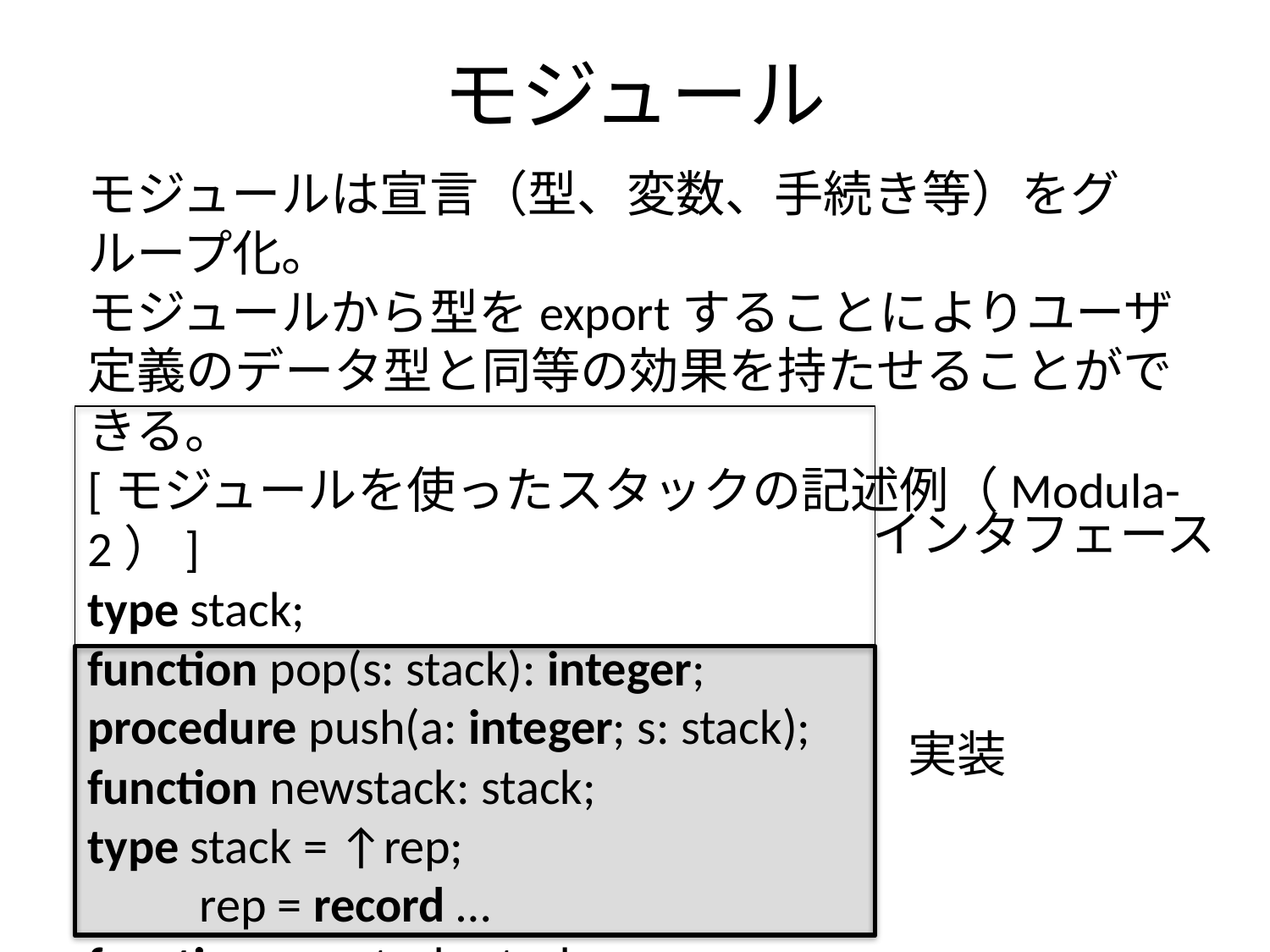

# モジュール
モジュールは宣言（型、変数、手続き等）をグループ化。
モジュールから型をexportすることによりユーザ定義のデータ型と同等の効果を持たせることができる。
[モジュールを使ったスタックの記述例（Modula-2）]
type stack;
function pop(s: stack): integer;
procedure push(a: integer; s: stack);
function newstack: stack;
type stack = ↑rep;
          rep = record …
function newstack: stack;
   var s: stack;
begin …

インタフェース

実装